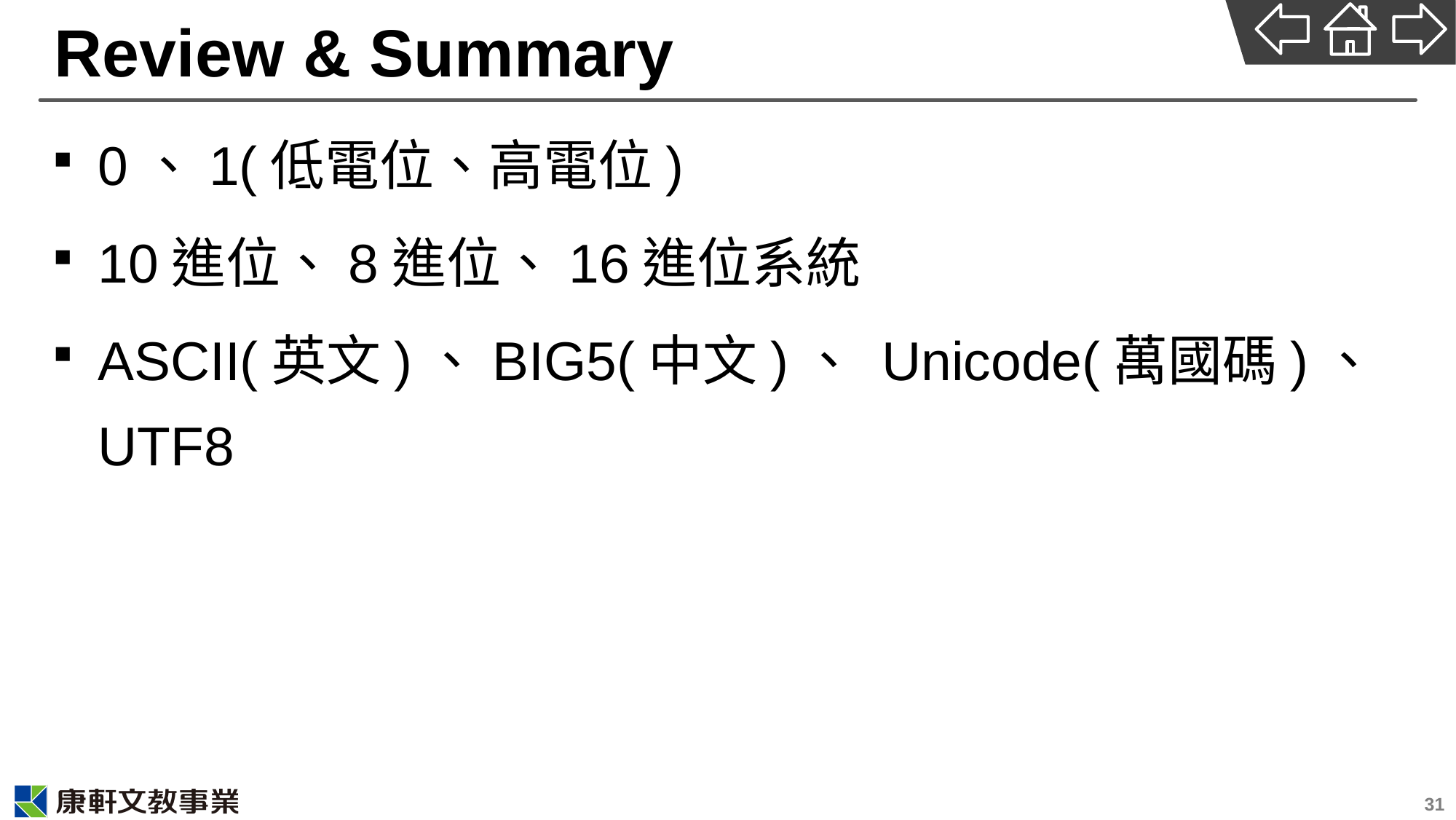

# Review & Summary
0、1(低電位、高電位)
10進位、8進位、16進位系統
ASCII(英文)、BIG5(中文)、 Unicode(萬國碼)、UTF8

31